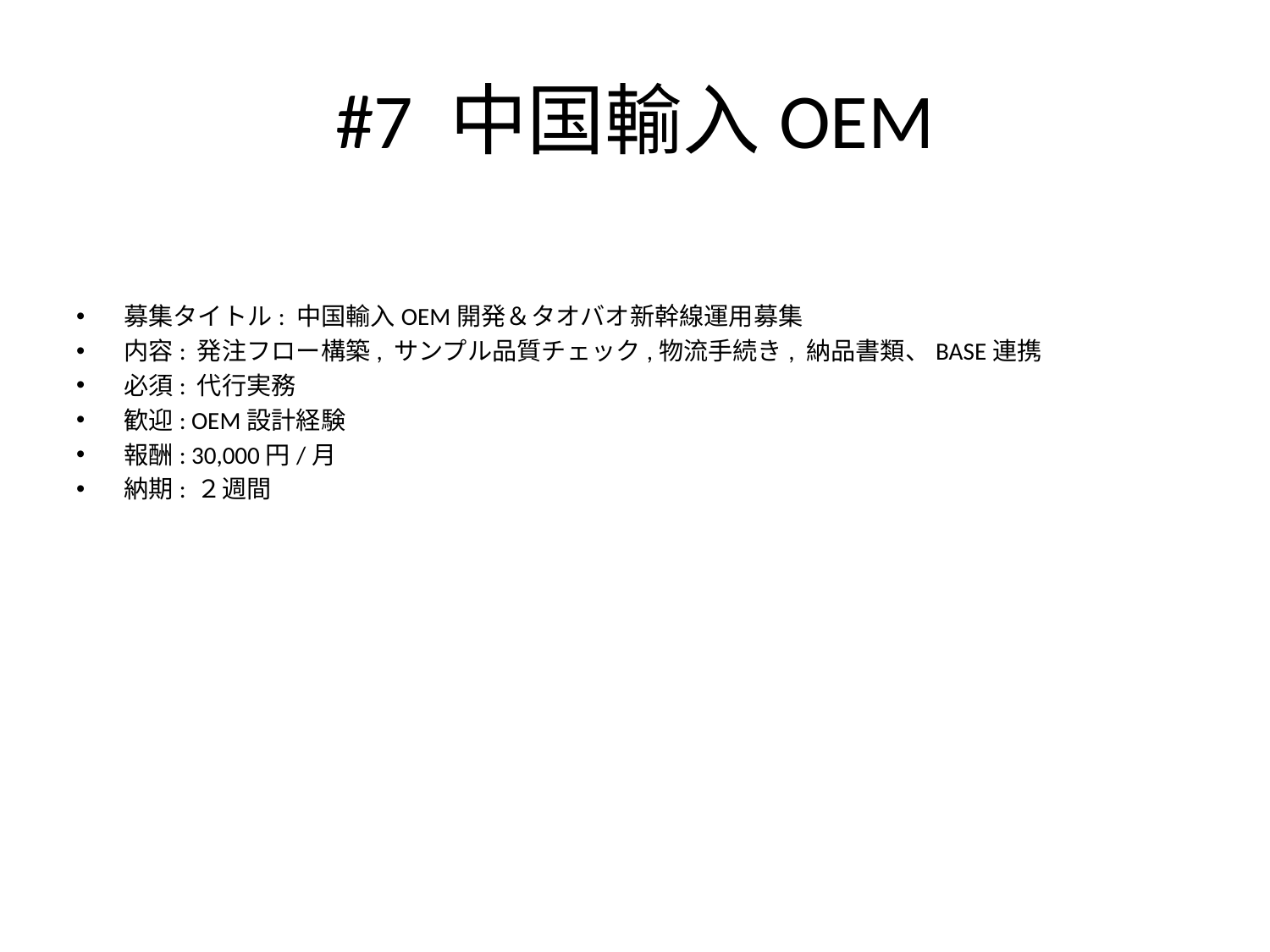

# #7 中国輸入OEM

募集タイトル: 中国輸入OEM開発＆タオバオ新幹線運用募集
内容: 発注フロー構築, サンプル品質チェック,物流手続き, 納品書類、BASE連携
必須: 代行実務
歓迎: OEM設計経験
報酬: 30,000円/月
納期: ２週間